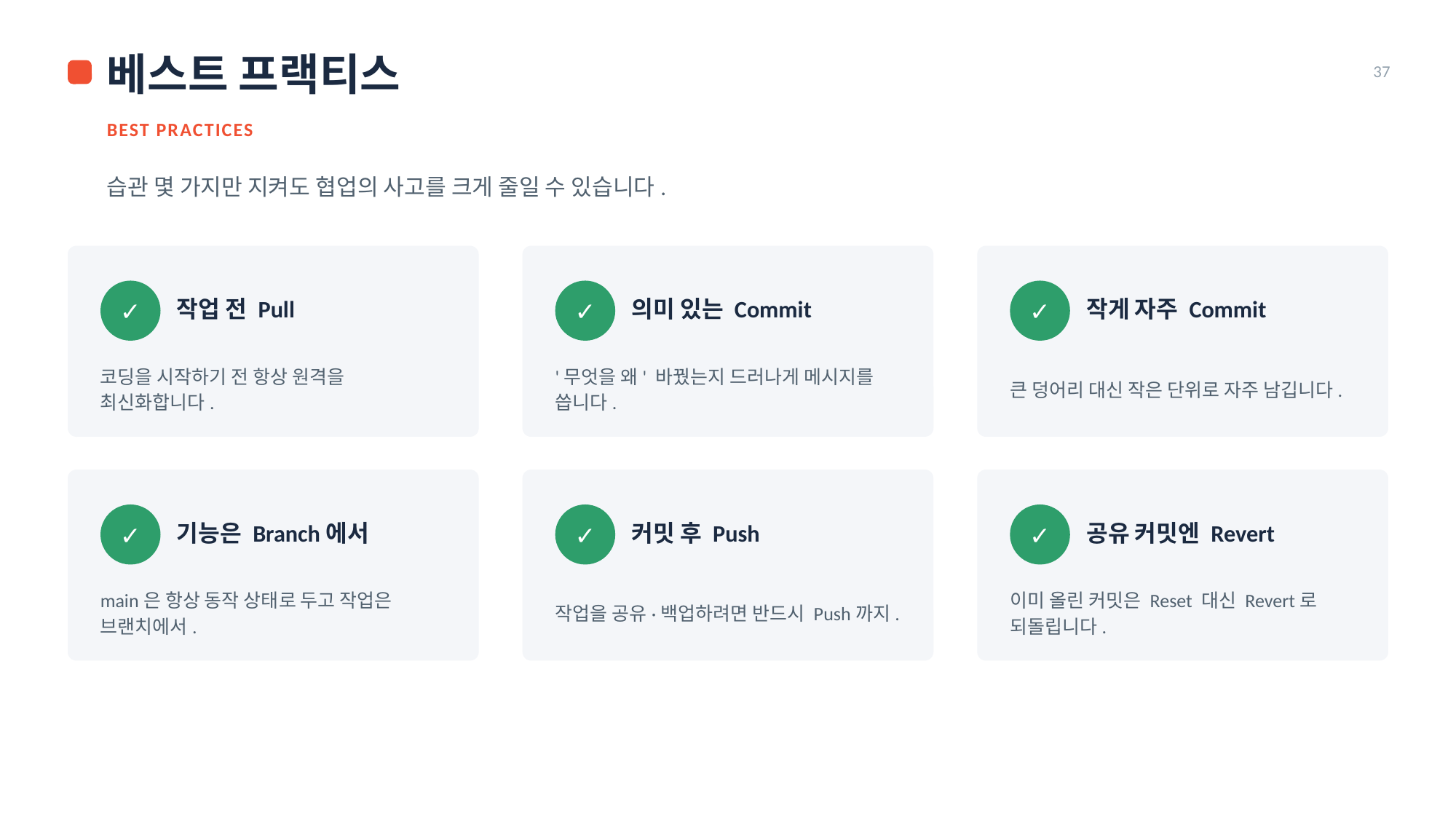

베스트 프랙티스
37

BEST PRACTICES
습관 몇 가지만 지켜도 협업의 사고를 크게 줄일 수 있습니다.

작업 전 Pull
의미 있는 Commit
작게 자주 Commit

✓

✓

✓
코딩을 시작하기 전 항상 원격을 최신화합니다.
'무엇을 왜' 바꿨는지 드러나게 메시지를 씁니다.
큰 덩어리 대신 작은 단위로 자주 남깁니다.

기능은 Branch에서
커밋 후 Push
공유 커밋엔 Revert

✓

✓

✓
main은 항상 동작 상태로 두고 작업은 브랜치에서.
작업을 공유·백업하려면 반드시 Push까지.
이미 올린 커밋은 Reset 대신 Revert로 되돌립니다.